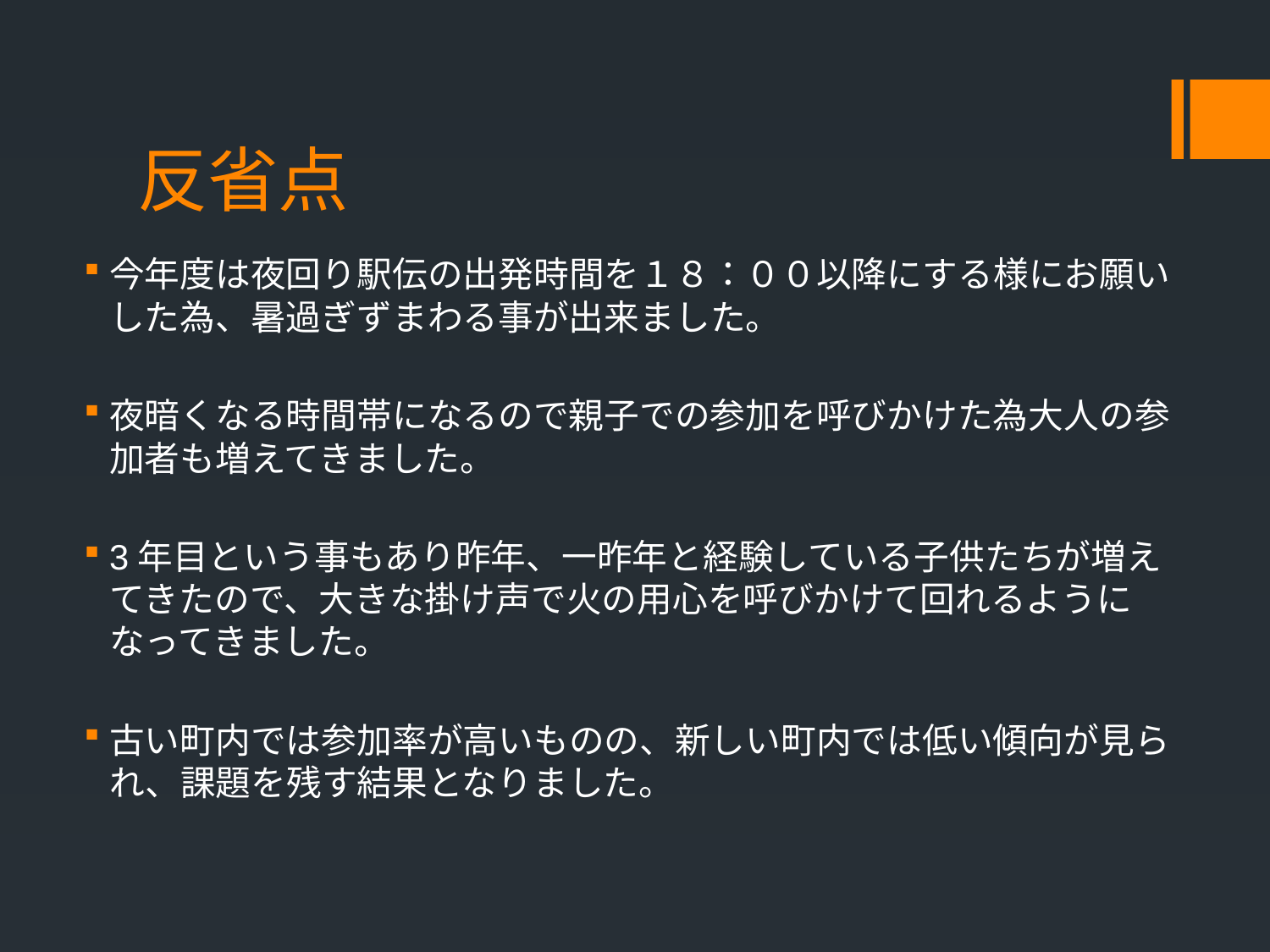

# 反省点
今年度は夜回り駅伝の出発時間を１８：００以降にする様にお願いした為、暑過ぎずまわる事が出来ました。

夜暗くなる時間帯になるので親子での参加を呼びかけた為大人の参加者も増えてきました。

3年目という事もあり昨年、一昨年と経験している子供たちが増えてきたので、大きな掛け声で火の用心を呼びかけて回れるようになってきました。

古い町内では参加率が高いものの、新しい町内では低い傾向が見られ、課題を残す結果となりました。